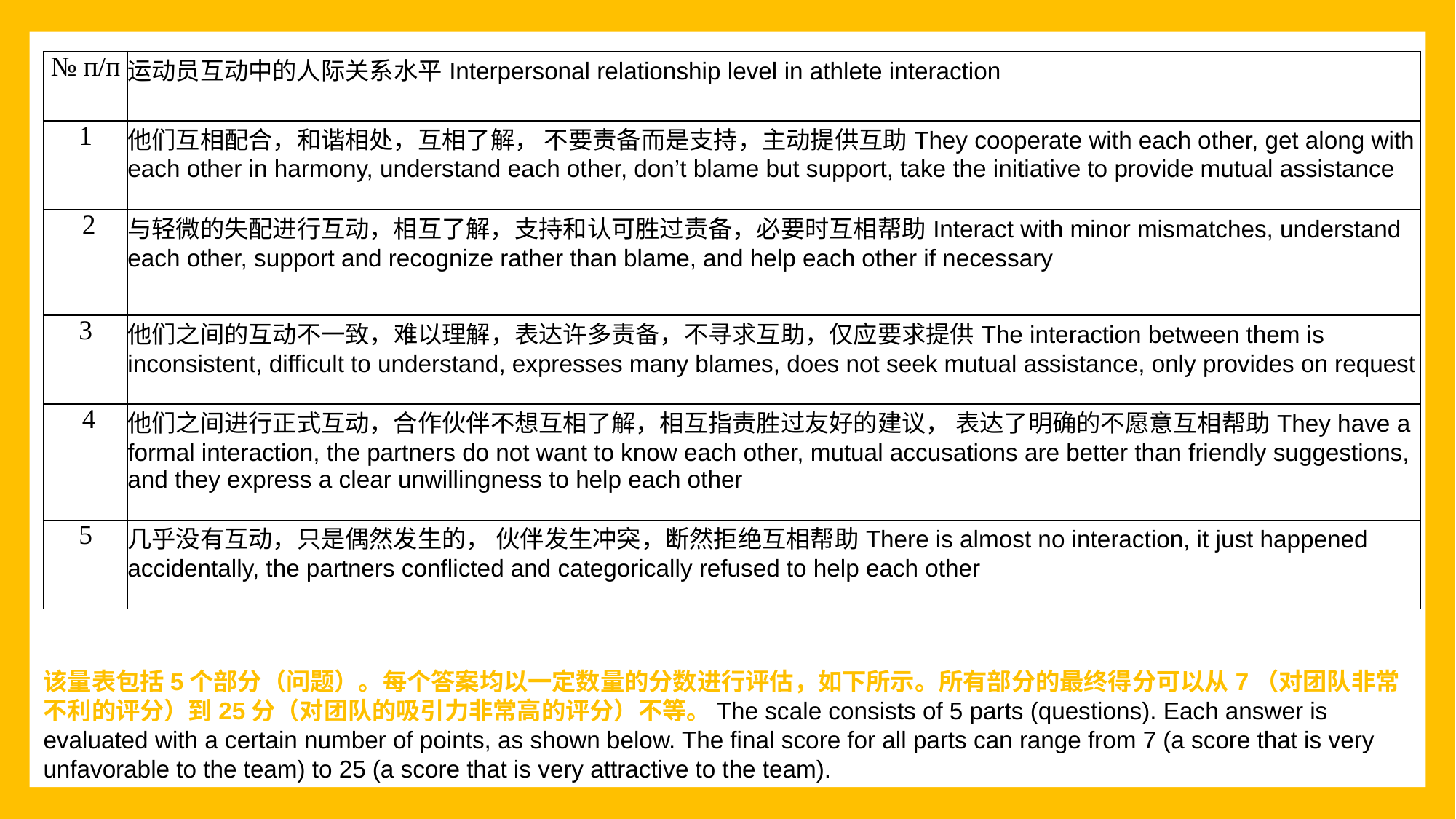

| № п/п | 运动员互动中的人际关系水平Interpersonal relationship level in athlete interaction |
| --- | --- |
| 1 | 他们互相配合，和谐相处，互相了解， 不要责备而是支持，主动提供互助They cooperate with each other, get along with each other in harmony, understand each other, don’t blame but support, take the initiative to provide mutual assistance |
| 2 | 与轻微的失配进行互动，相互了解，支持和认可胜过责备，必要时互相帮助Interact with minor mismatches, understand each other, support and recognize rather than blame, and help each other if necessary |
| 3 | 他们之间的互动不一致，难以理解，表达许多责备，不寻求互助，仅应要求提供The interaction between them is inconsistent, difficult to understand, expresses many blames, does not seek mutual assistance, only provides on request |
| 4 | 他们之间进行正式互动，合作伙伴不想互相了解，相互指责胜过友好的建议， 表达了明确的不愿意互相帮助They have a formal interaction, the partners do not want to know each other, mutual accusations are better than friendly suggestions, and they express a clear unwillingness to help each other |
| 5 | 几乎没有互动，只是偶然发生的， 伙伴发生冲突，断然拒绝互相帮助There is almost no interaction, it just happened accidentally, the partners conflicted and categorically refused to help each other |
该量表包括5个部分（问题）。每个答案均以一定数量的分数进行评估，如下所示。所有部分的最终得分可以从7（对团队非常不利的评分）到25分（对团队的吸引力非常高的评分）不等。The scale consists of 5 parts (questions). Each answer is evaluated with a certain number of points, as shown below. The final score for all parts can range from 7 (a score that is very unfavorable to the team) to 25 (a score that is very attractive to the team).